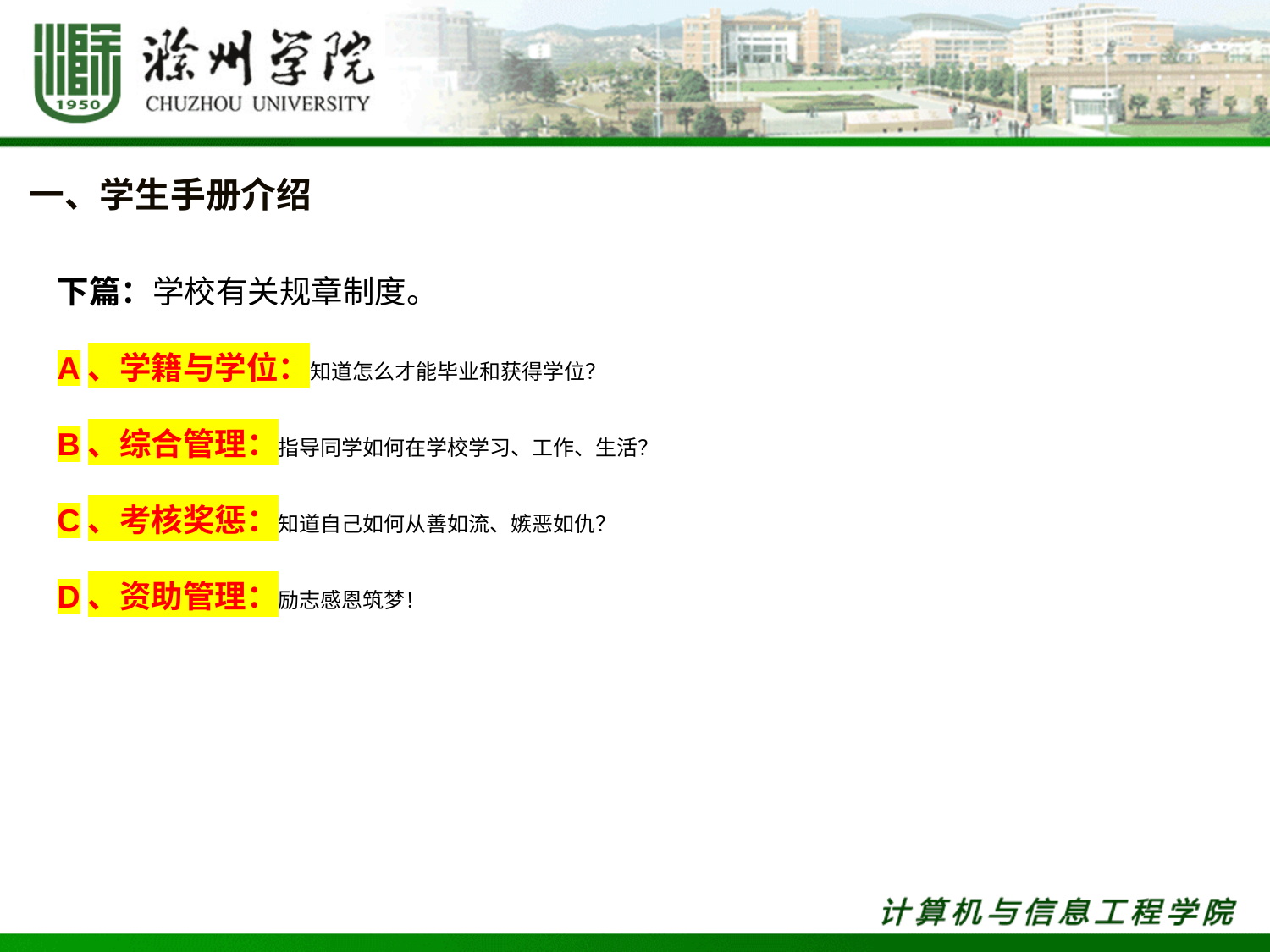

一、学生手册介绍

下篇：学校有关规章制度。
A、学籍与学位：知道怎么才能毕业和获得学位？
B、综合管理：指导同学如何在学校学习、工作、生活？
C、考核奖惩：知道自己如何从善如流、嫉恶如仇？
D、资助管理：励志感恩筑梦！